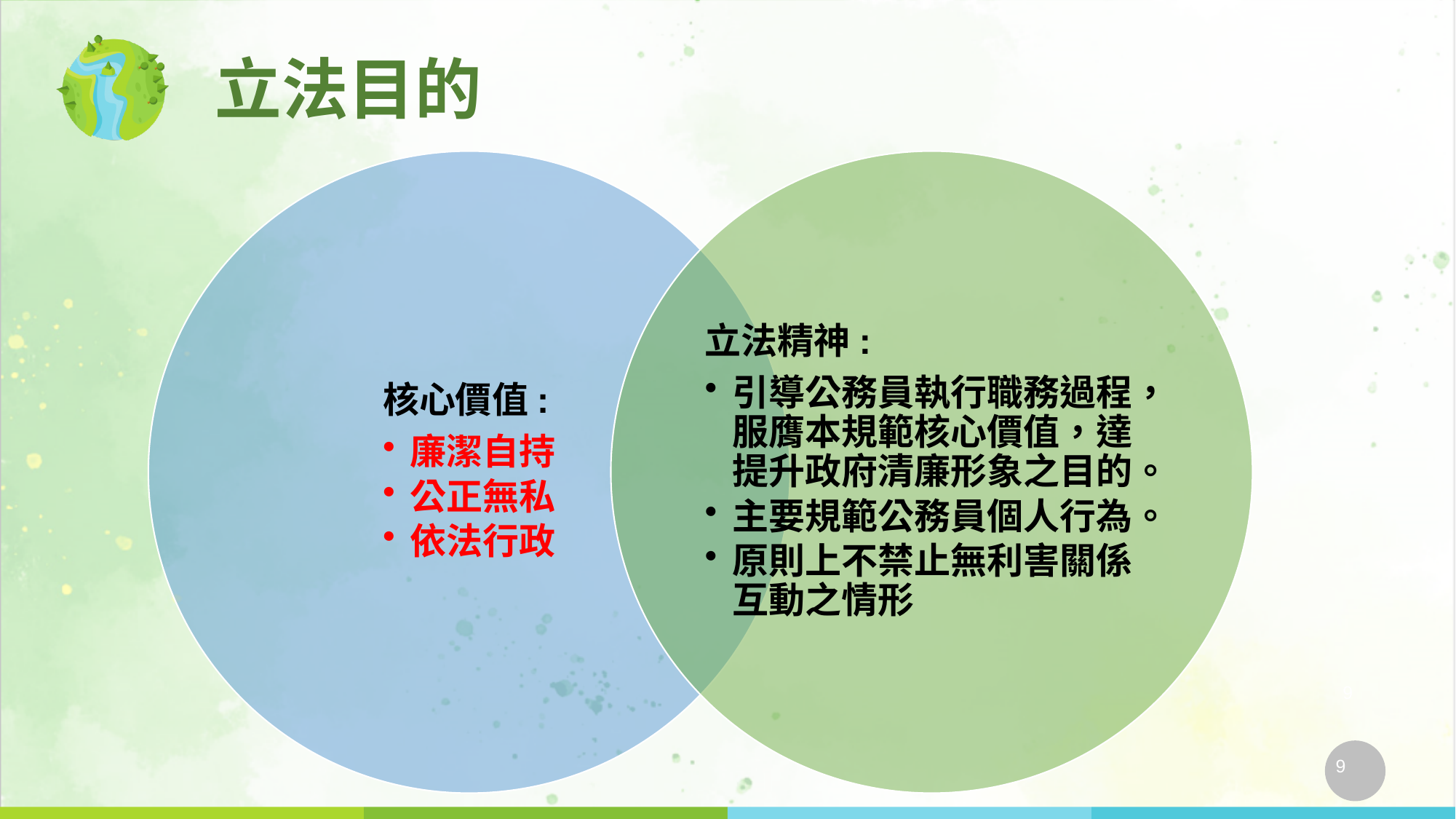

立法目的
核心價值:
廉潔自持
公正無私
依法行政
立法精神:
引導公務員執行職務過程，服膺本規範核心價值，達提升政府清廉形象之目的。
主要規範公務員個人行為。
原則上不禁止無利害關係互動之情形
9
9